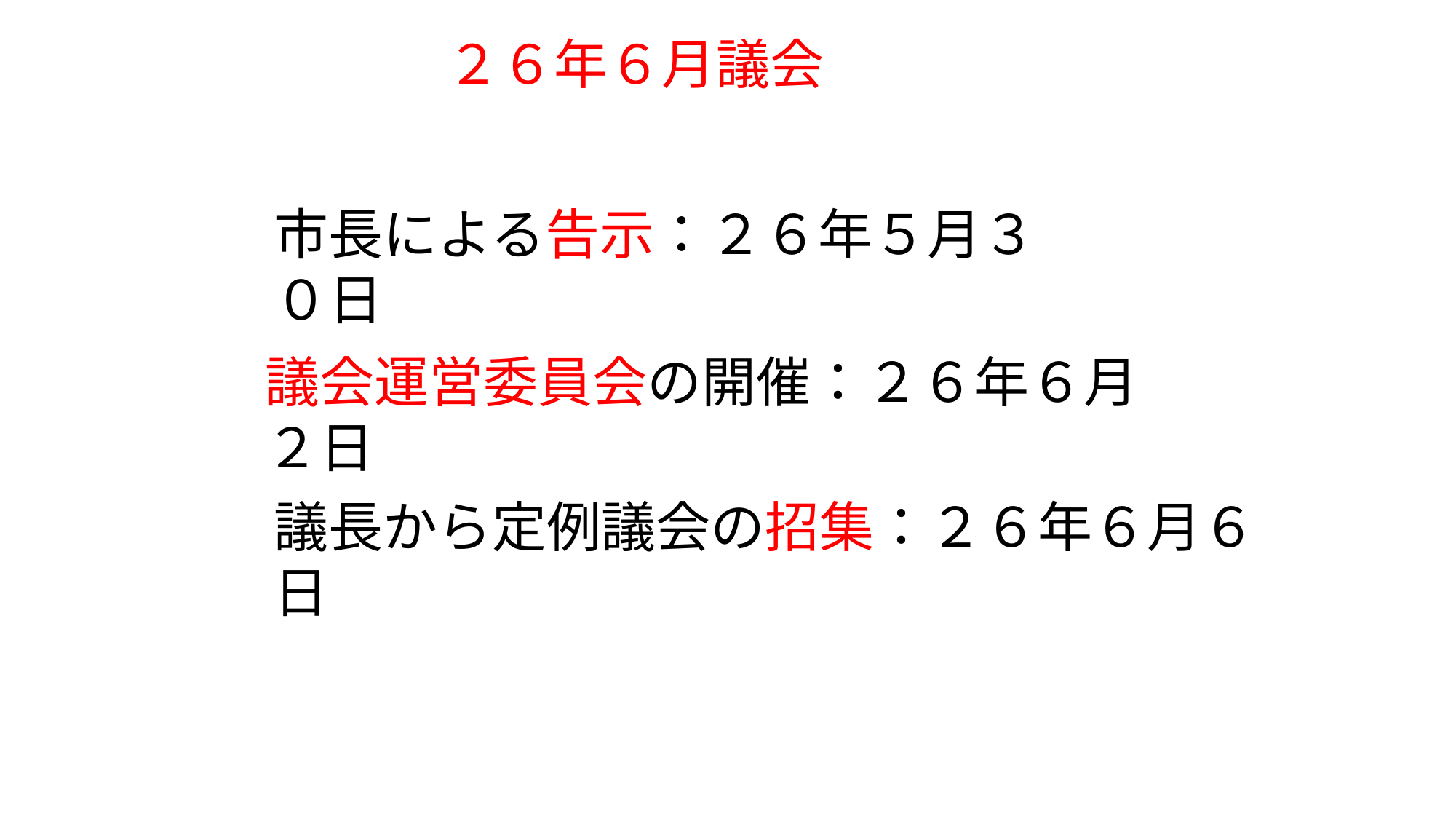

# ２６年６月議会
市長による告示：２６年５月３０日
議会運営委員会の開催：２６年６月２日
議長から定例議会の招集：２６年６月６日